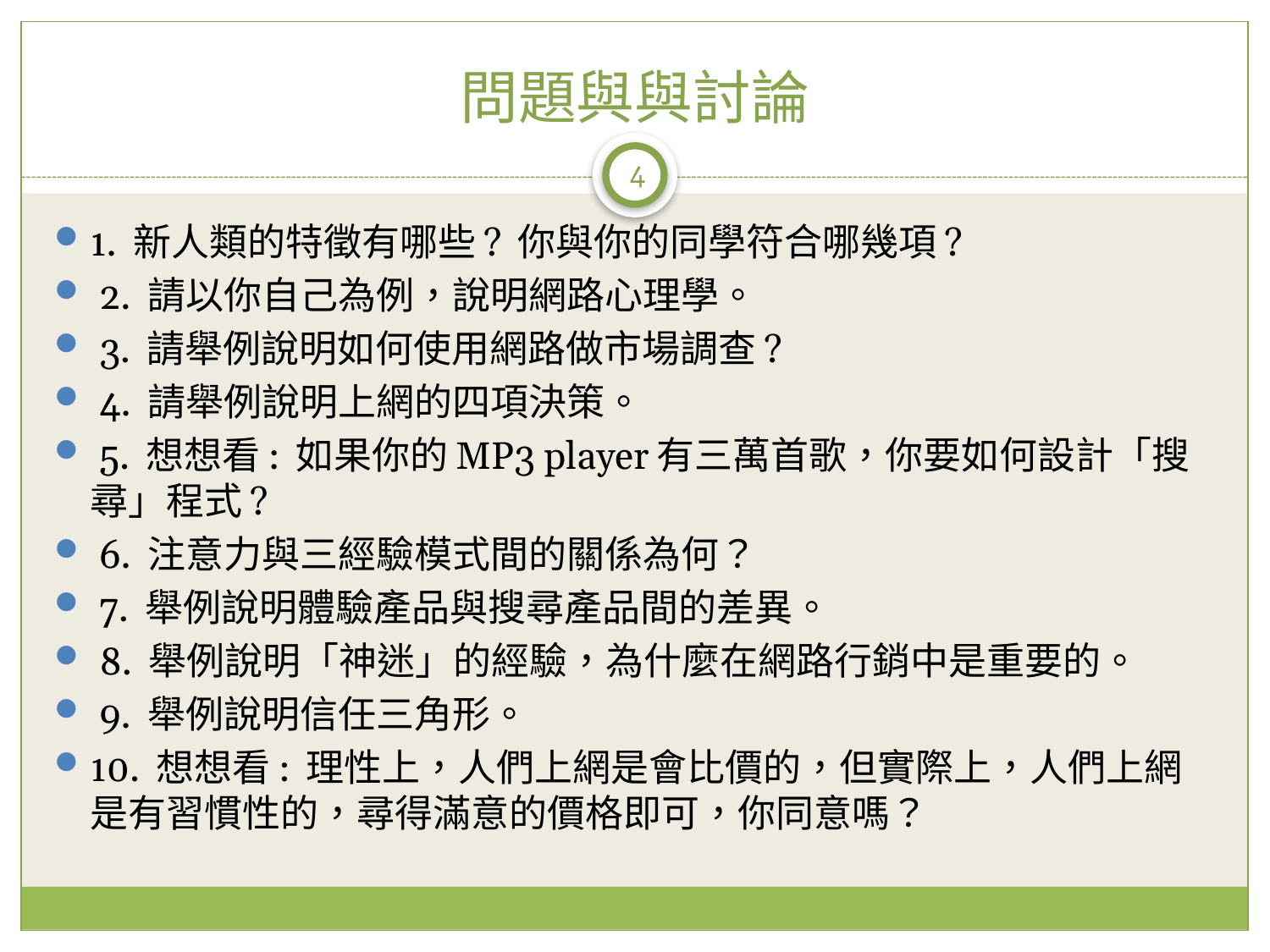

# 問題與與討論
4
1. 新人類的特徵有哪些? 你與你的同學符合哪幾項?
 2. 請以你自己為例，說明網路心理學。
 3. 請舉例說明如何使用網路做市場調查?
 4. 請舉例說明上網的四項決策。
 5. 想想看: 如果你的MP3 player有三萬首歌，你要如何設計「搜尋」程式?
 6. 注意力與三經驗模式間的關係為何？
 7. 舉例說明體驗產品與搜尋產品間的差異。
 8. 舉例說明「神迷」的經驗，為什麼在網路行銷中是重要的。
 9. 舉例說明信任三角形。
10. 想想看: 理性上，人們上網是會比價的，但實際上，人們上網是有習慣性的，尋得滿意的價格即可，你同意嗎？